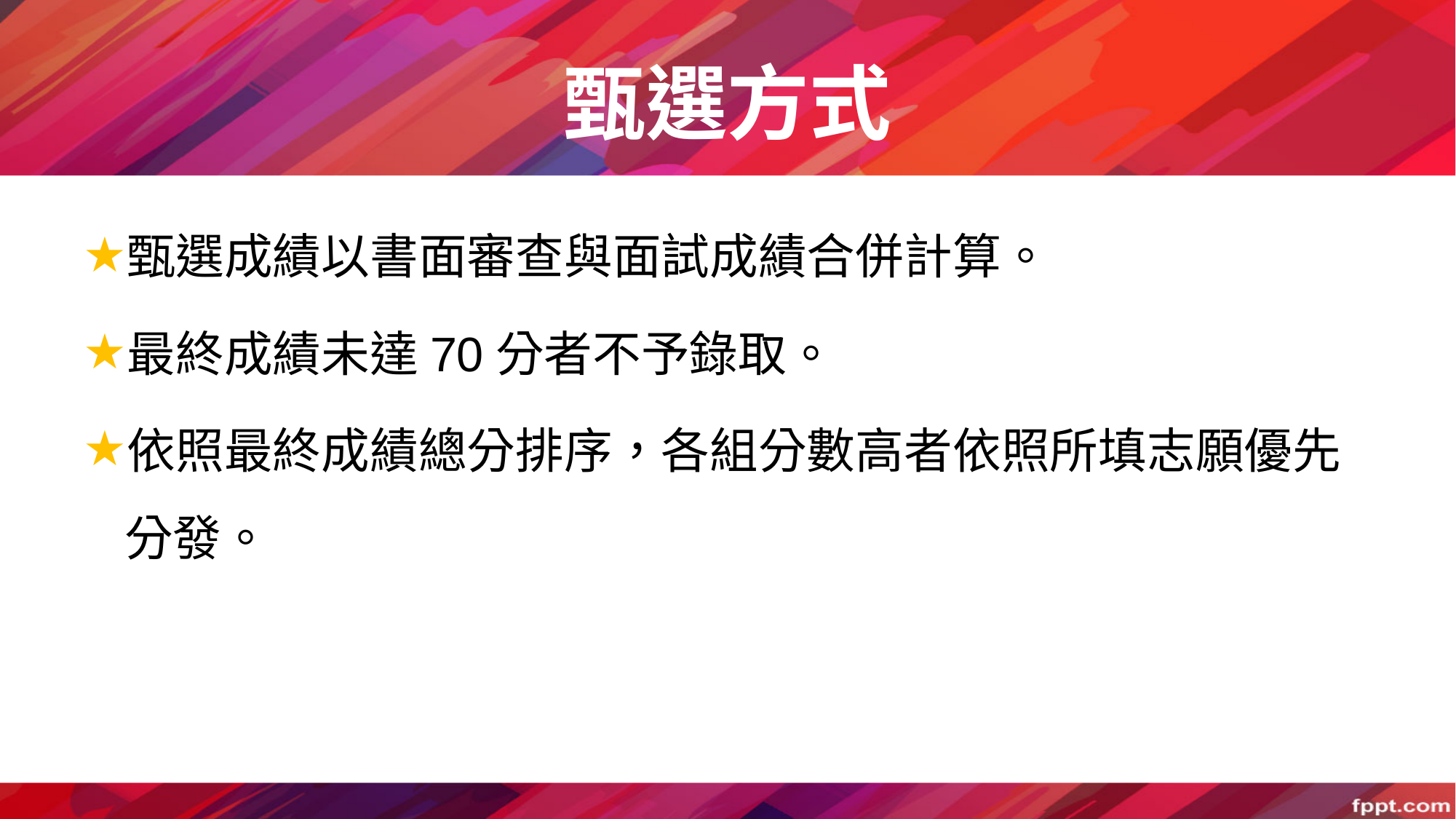

# 甄選方式
甄選成績以書面審查與面試成績合併計算。
最終成績未達70分者不予錄取。
依照最終成績總分排序，各組分數高者依照所填志願優先分發。